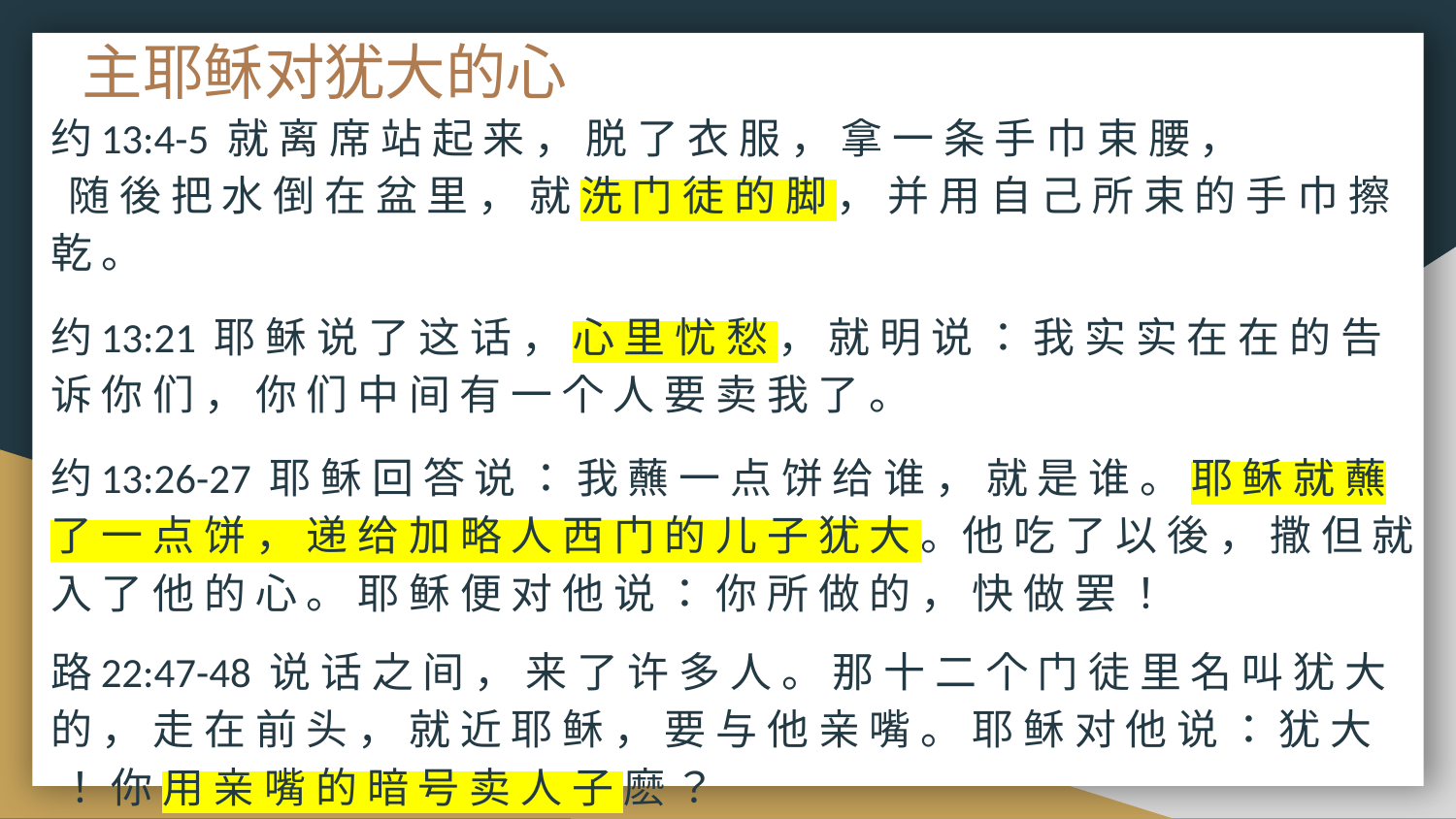

# 主耶稣对犹大的心
约13:4-5 就 离 席 站 起 来 ， 脱 了 衣 服 ， 拿 一 条 手 巾 束 腰 ，
 随 後 把 水 倒 在 盆 里 ， 就 洗 门 徒 的 脚 ， 并 用 自 己 所 束 的 手 巾 擦 乾 。

约13:21 耶 稣 说 了 这 话 ， 心 里 忧 愁 ， 就 明 说 ： 我 实 实 在 在 的 告 诉 你 们 ， 你 们 中 间 有 一 个 人 要 卖 我 了 。

约13:26-27 耶 稣 回 答 说 ： 我 蘸 一 点 饼 给 谁 ， 就 是 谁 。 耶 稣 就 蘸 了 一 点 饼 ， 递 给 加 略 人 西 门 的 儿 子 犹 大 。他 吃 了 以 後 ， 撒 但 就 入 了 他 的 心 。 耶 稣 便 对 他 说 ： 你 所 做 的 ， 快 做 罢 ！

路22:47-48 说 话 之 间 ， 来 了 许 多 人 。 那 十 二 个 门 徒 里 名 叫 犹 大 的 ， 走 在 前 头 ， 就 近 耶 稣 ， 要 与 他 亲 嘴 。 耶 稣 对 他 说 ： 犹 大 ！ 你 用 亲 嘴 的 暗 号 卖 人 子 麽 ？